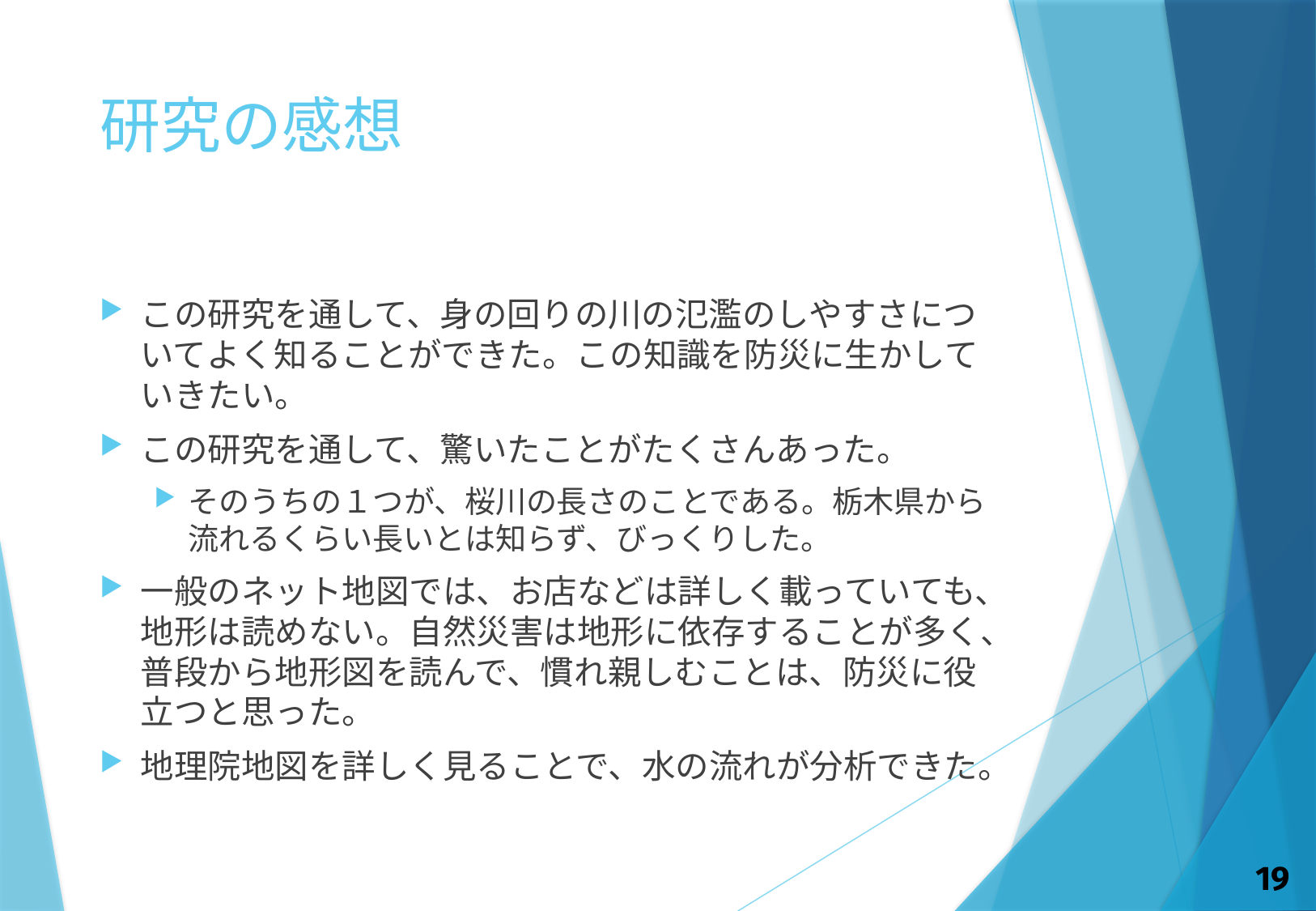

# 研究の感想
この研究を通して、身の回りの川の氾濫のしやすさについてよく知ることができた。この知識を防災に生かしていきたい。
この研究を通して、驚いたことがたくさんあった。
そのうちの１つが、桜川の長さのことである。栃木県から流れるくらい長いとは知らず、びっくりした。
一般のネット地図では、お店などは詳しく載っていても、地形は読めない。自然災害は地形に依存することが多く、普段から地形図を読んで、慣れ親しむことは、防災に役立つと思った。
地理院地図を詳しく見ることで、水の流れが分析できた。
19